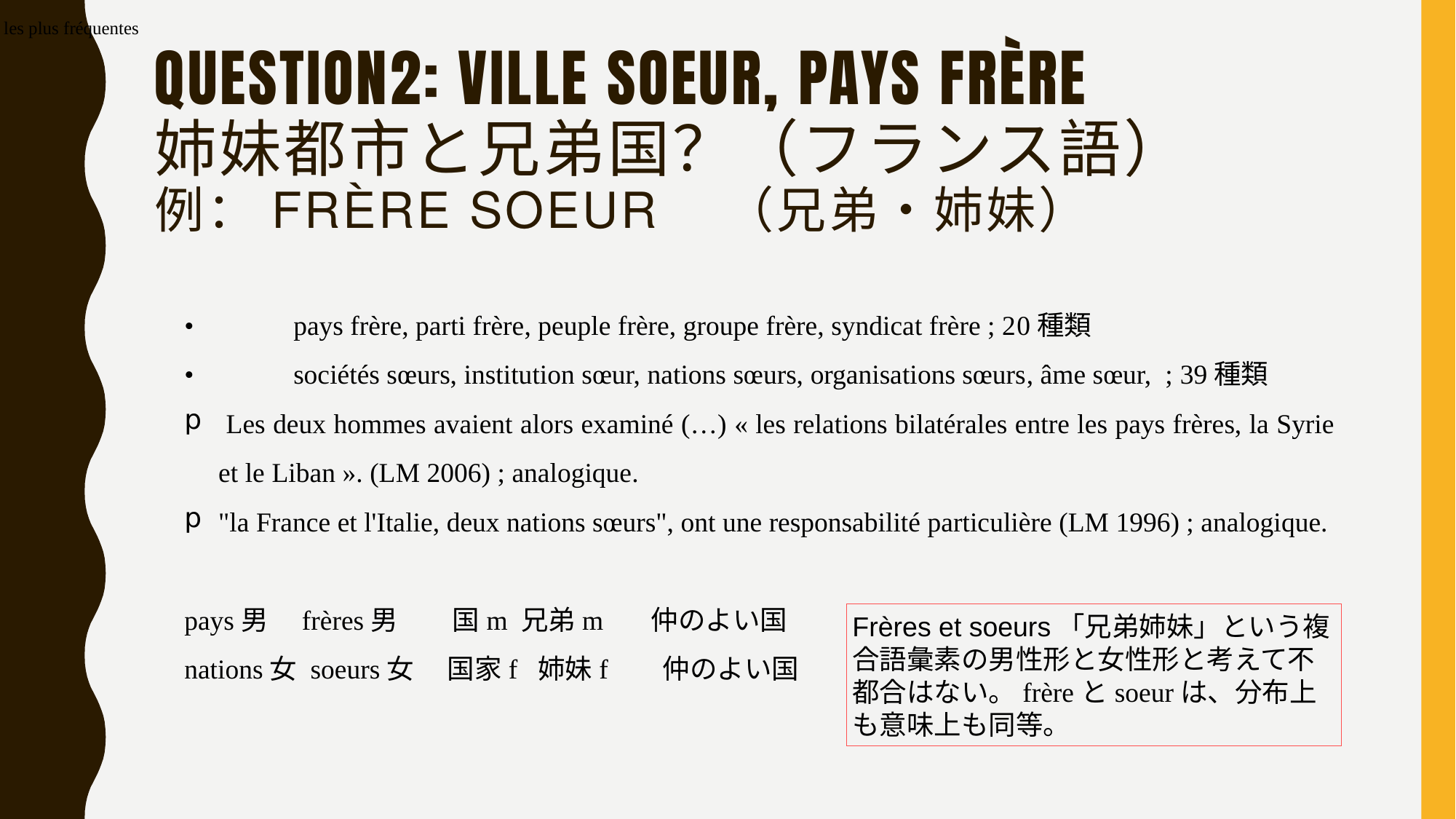

Table 3 : les 10 premières combinaisons de N + NH les plus fréquentes
# Question2: ville soeur, Pays Frère 姉妹都市と兄弟国？（フランス語） 例：frère soeur　（兄弟・姉妹）

•	pays frère, parti frère, peuple frère, groupe frère, syndicat frère ; 20種類
•	sociétés sœurs, institution sœur, nations sœurs, organisations sœurs, âme sœur,  ; 39種類
 Les deux hommes avaient alors examiné (…) « les relations bilatérales entre les pays frères, la Syrie et le Liban ». (LM 2006) ; analogique.
"la France et l'Italie, deux nations sœurs", ont une responsabilité particulière (LM 1996) ; analogique.

pays男　frères男　　国m 兄弟m  　仲のよい国
nations女 soeurs女　 国家f  姉妹f  　 仲のよい国
Frères et soeurs「兄弟姉妹」という複合語彙素の男性形と女性形と考えて不都合はない。frèreとsoeurは、分布上も意味上も同等。